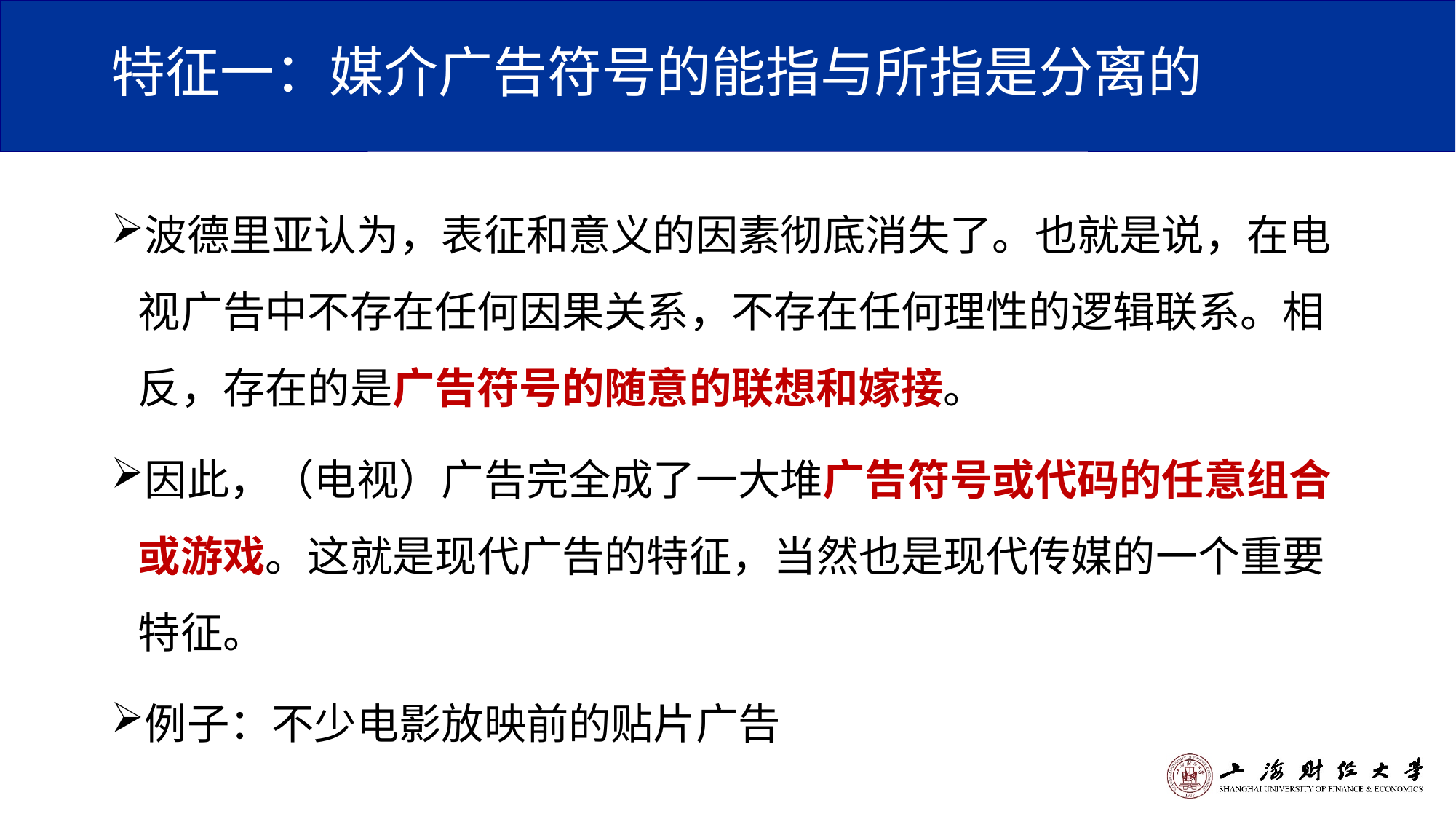

# 特征一：媒介广告符号的能指与所指是分离的
波德里亚认为，表征和意义的因素彻底消失了。也就是说，在电视广告中不存在任何因果关系，不存在任何理性的逻辑联系。相反，存在的是广告符号的随意的联想和嫁接。
因此，（电视）广告完全成了一大堆广告符号或代码的任意组合或游戏。这就是现代广告的特征，当然也是现代传媒的一个重要特征。
例子：不少电影放映前的贴片广告